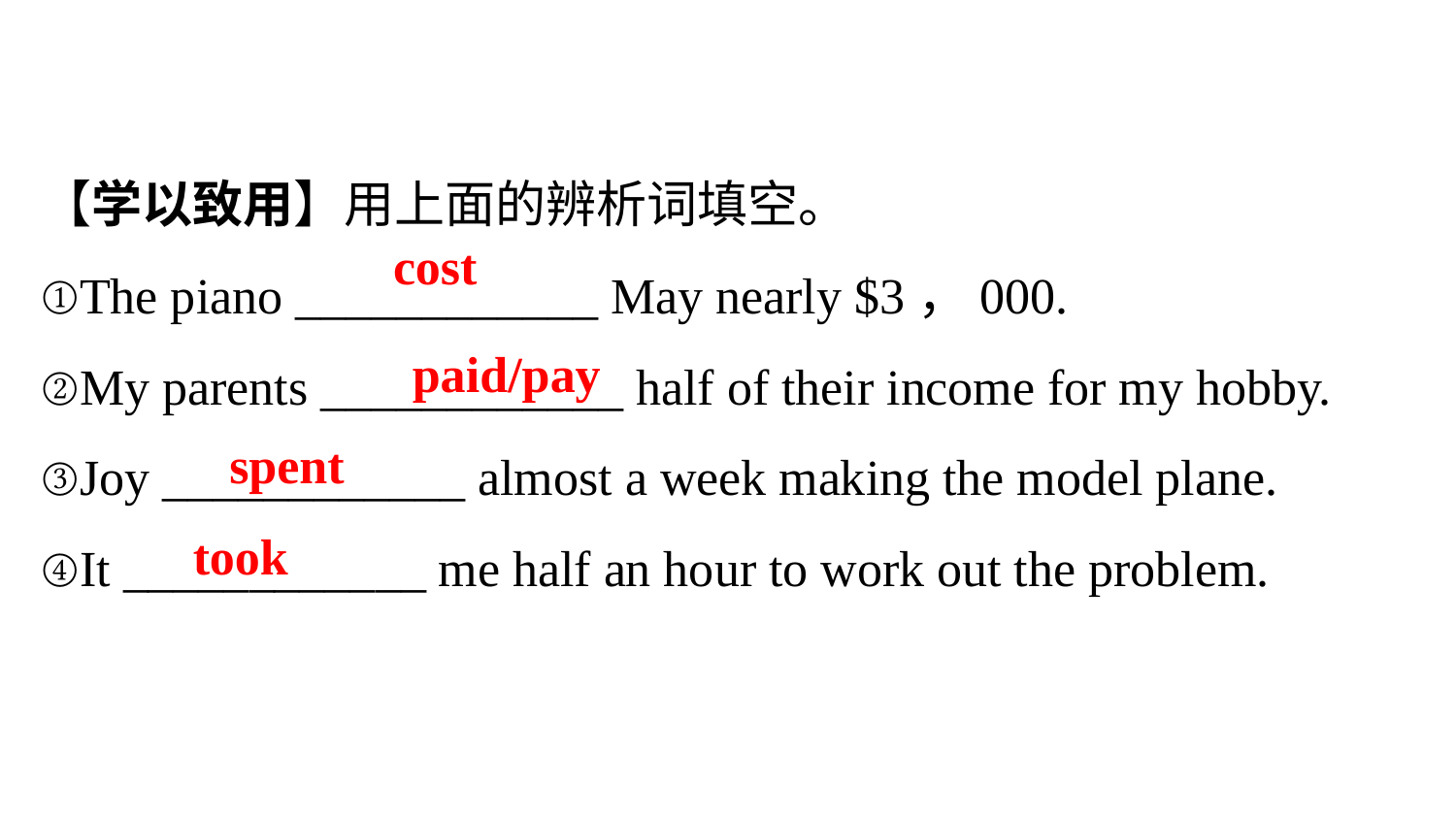

【学以致用】用上面的辨析词填空。
①The piano ____________ May nearly $3，000.
②My parents ____________ half of their income for my hobby.
③Joy ____________ almost a week making the model plane.
④It ____________ me half an hour to work out the problem.
cost
paid/pay
spent
took